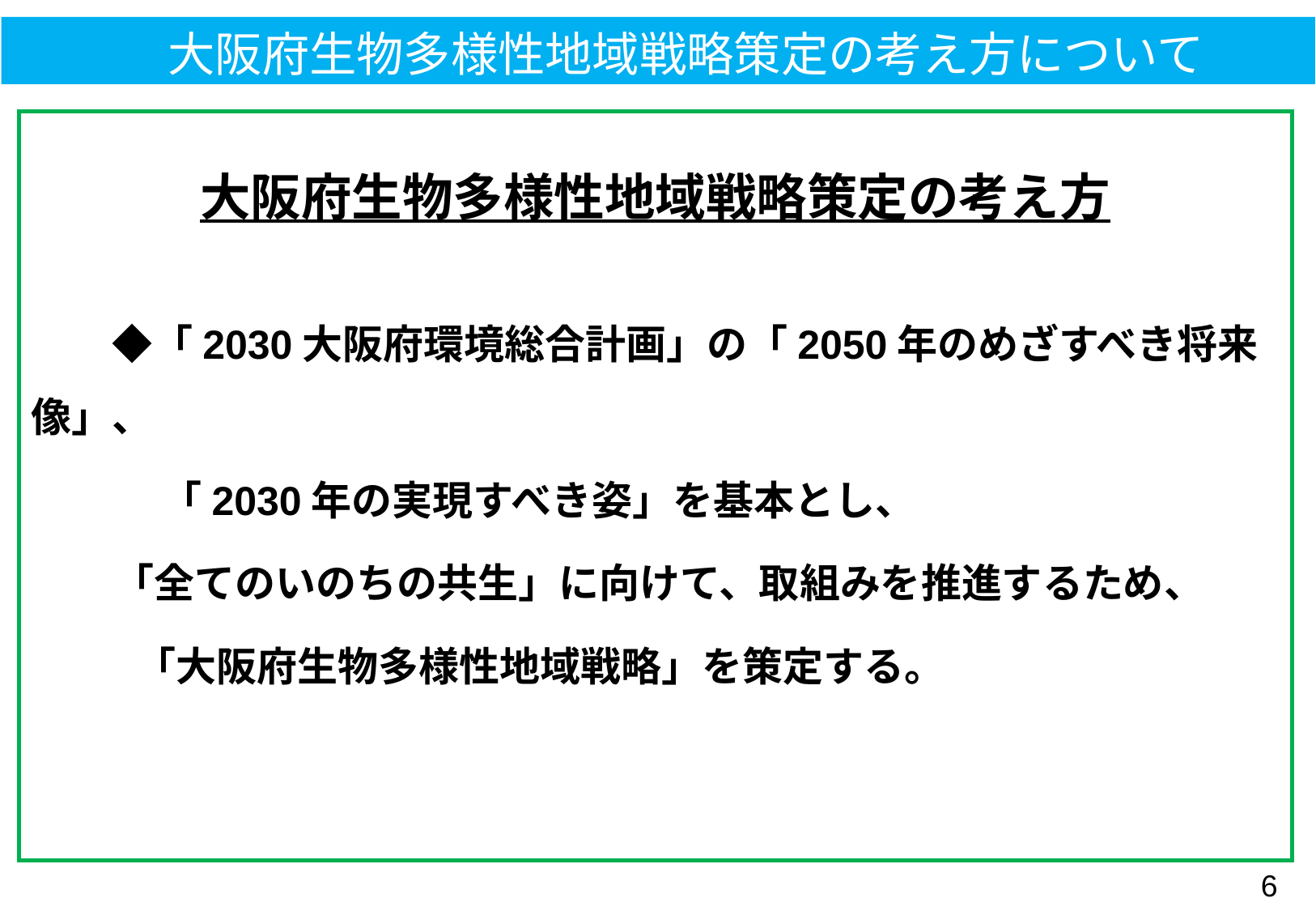

大阪府生物多様性地域戦略策定の考え方について
大阪府生物多様性地域戦略策定の考え方

　　◆「2030大阪府環境総合計画」の「2050年のめざすべき将来像」、
　　　 「2030年の実現すべき姿」を基本とし、
        「全てのいのちの共生」に向けて、取組みを推進するため、
    　  「大阪府生物多様性地域戦略」を策定する。

6